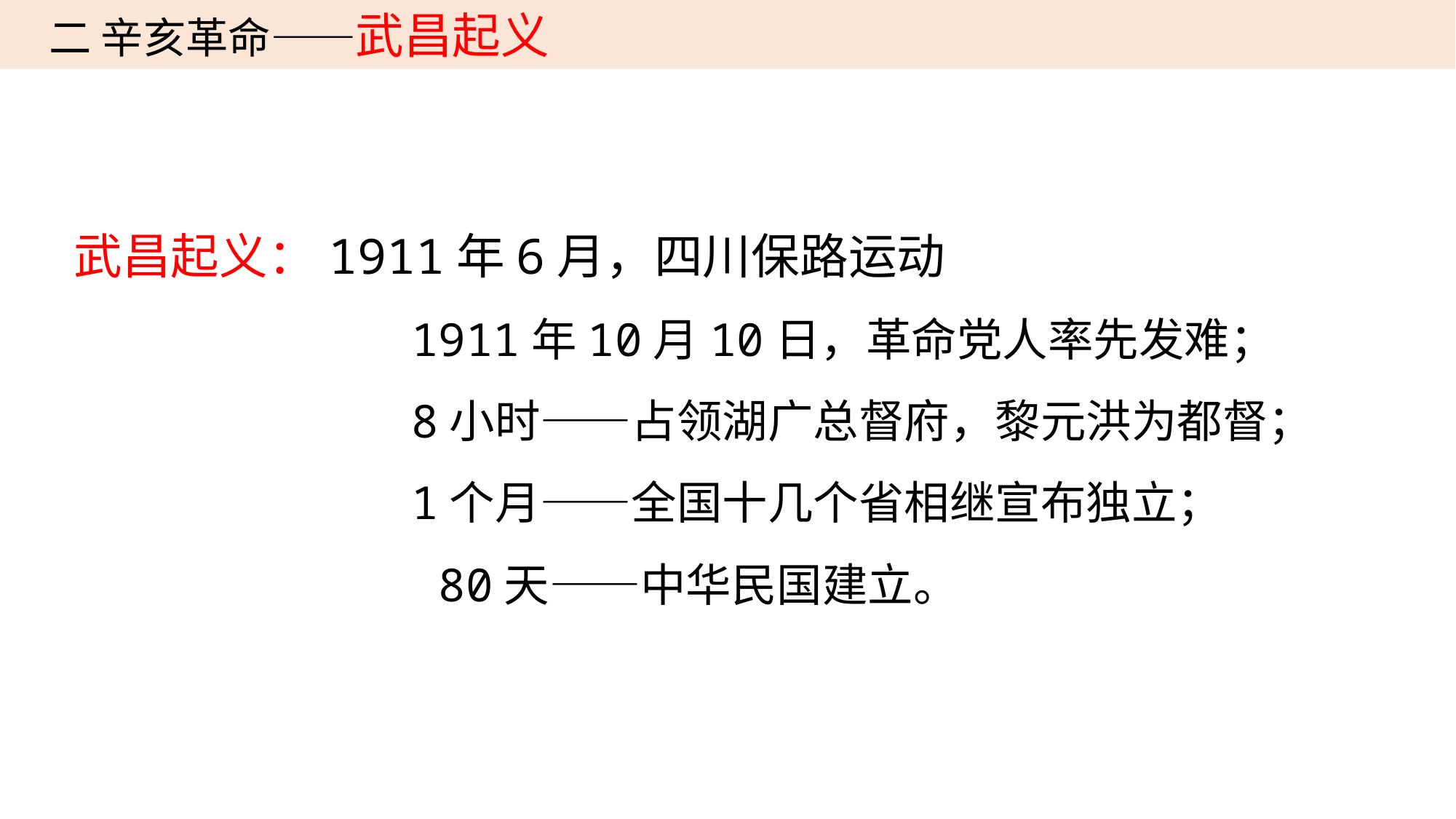

二 辛亥革命——武昌起义
   武昌起义：1911年6月，四川保路运动
              1911年10月10日，革命党人率先发难；
              8小时——占领湖广总督府，黎元洪为都督；
              1个月——全国十几个省相继宣布独立；
               80天——中华民国建立。